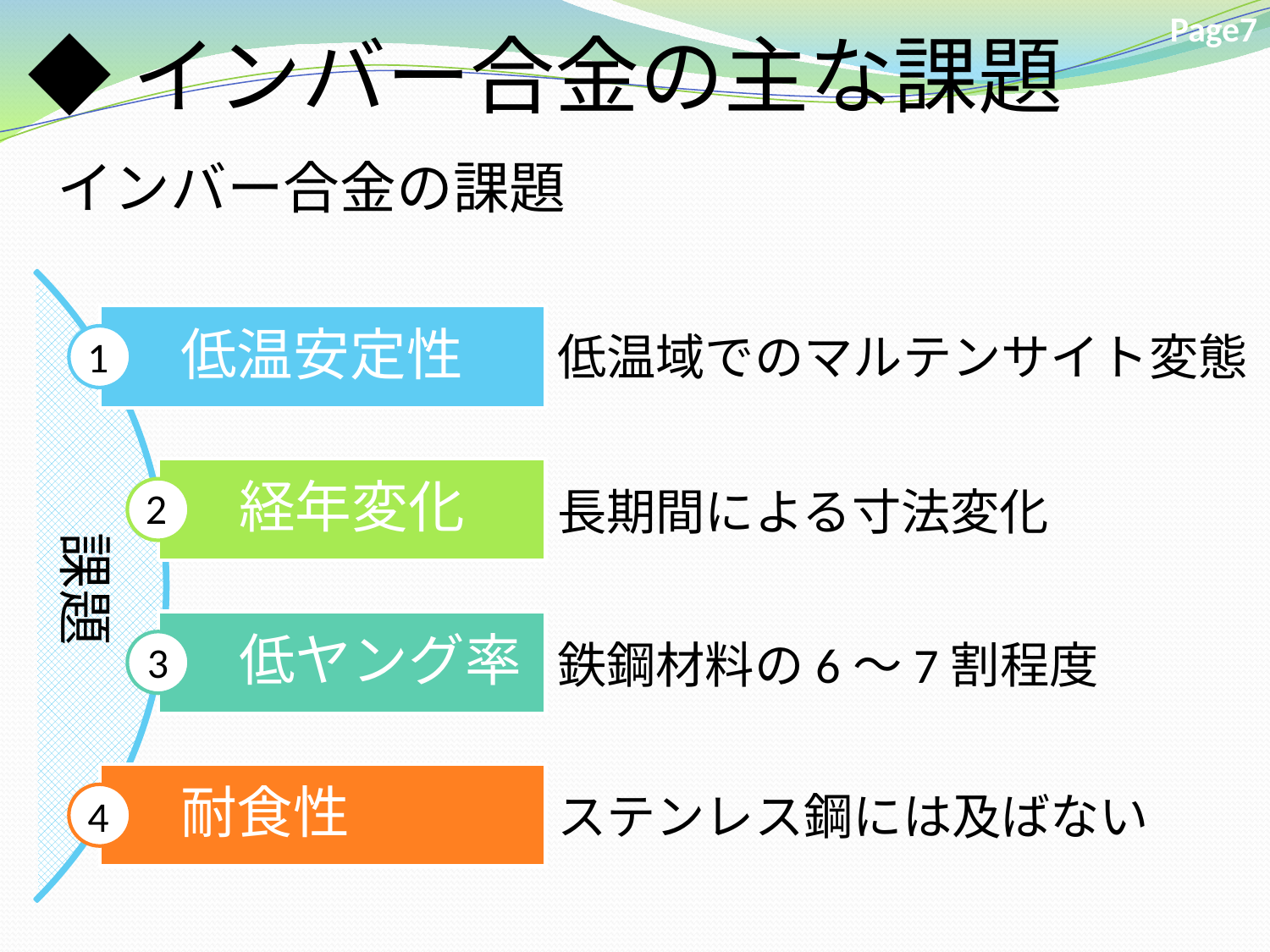

Page7
◆インバー合金の主な課題
低温安定性
経年変化
低ヤング率
耐食性
インバー合金の課題

低温域でのマルテンサイト変態
1
課題
長期間による寸法変化
2
鉄鋼材料の6～7割程度
3
ステンレス鋼には及ばない
4